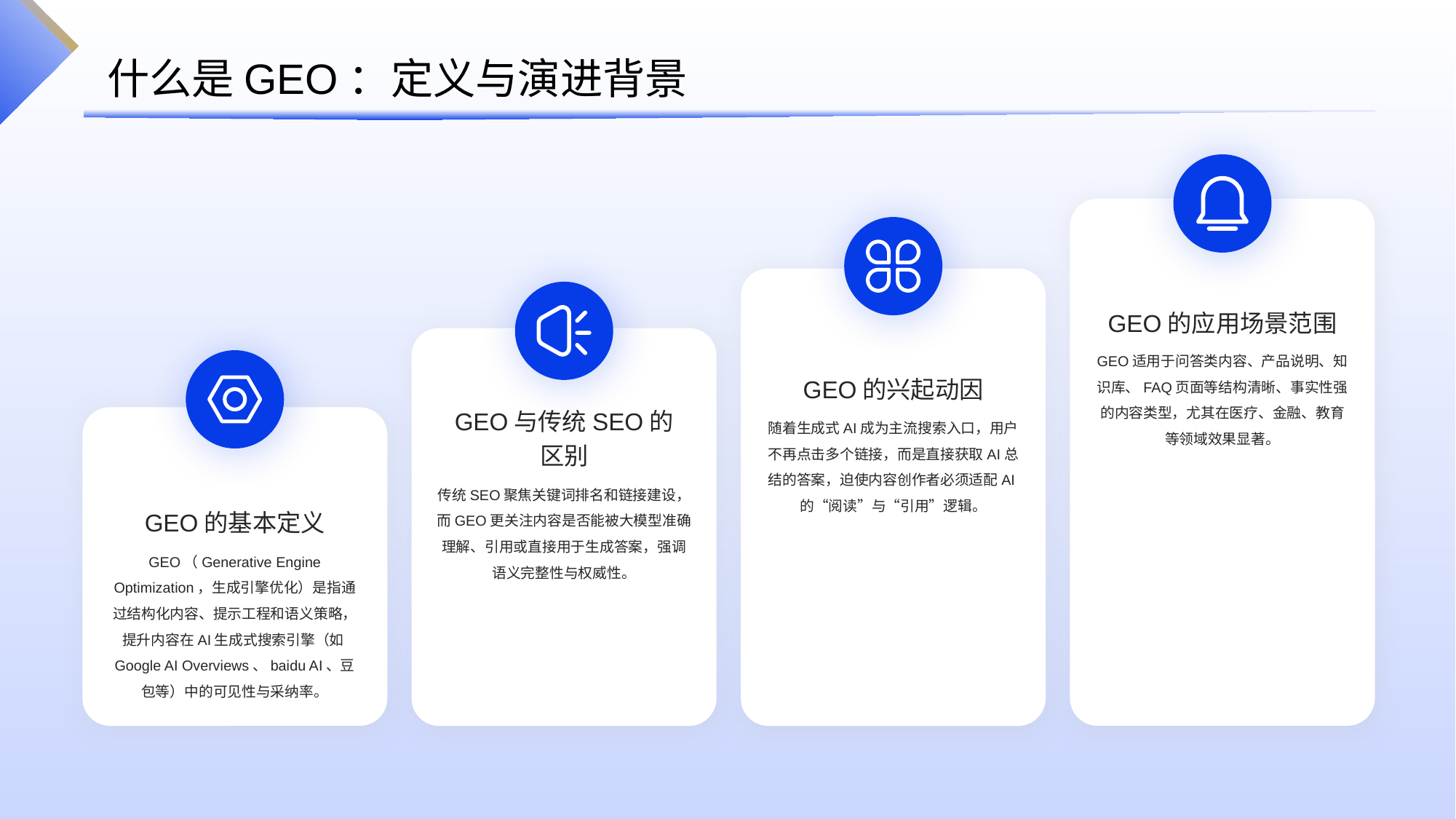

什么是GEO：定义与演进背景

GEO的应用场景范围

GEO的兴起动因

GEO适用于问答类内容、产品说明、知识库、FAQ页面等结构清晰、事实性强的内容类型，尤其在医疗、金融、教育等领域效果显著。

GEO与传统SEO的区别

随着生成式AI成为主流搜索入口，用户不再点击多个链接，而是直接获取AI总结的答案，迫使内容创作者必须适配AI的“阅读”与“引用”逻辑。
GEO的基本定义
传统SEO聚焦关键词排名和链接建设，而GEO更关注内容是否能被大模型准确理解、引用或直接用于生成答案，强调语义完整性与权威性。
GEO（Generative Engine Optimization，生成引擎优化）是指通过结构化内容、提示工程和语义策略，提升内容在AI生成式搜索引擎（如Google AI Overviews、baidu AI、豆包等）中的可见性与采纳率。